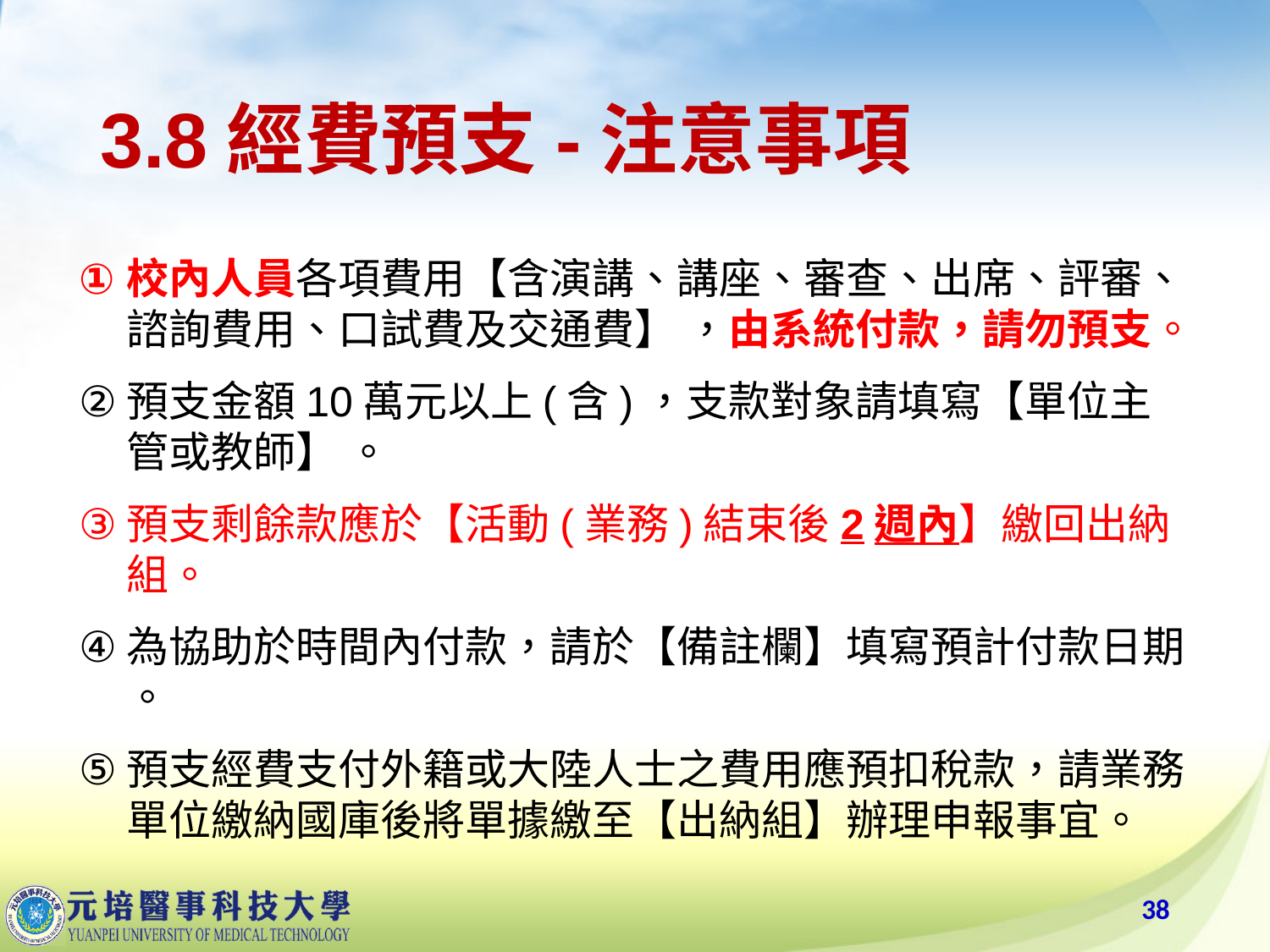

# 3.8經費預支-注意事項
校內人員各項費用【含演講、講座、審查、出席、評審、諮詢費用、口試費及交通費】 ，由系統付款，請勿預支。
預支金額10萬元以上(含)，支款對象請填寫【單位主管或教師】 。
預支剩餘款應於【活動(業務)結束後2週內】繳回出納組。
為協助於時間內付款，請於【備註欄】填寫預計付款日期 。
預支經費支付外籍或大陸人士之費用應預扣稅款，請業務單位繳納國庫後將單據繳至【出納組】辦理申報事宜。

38